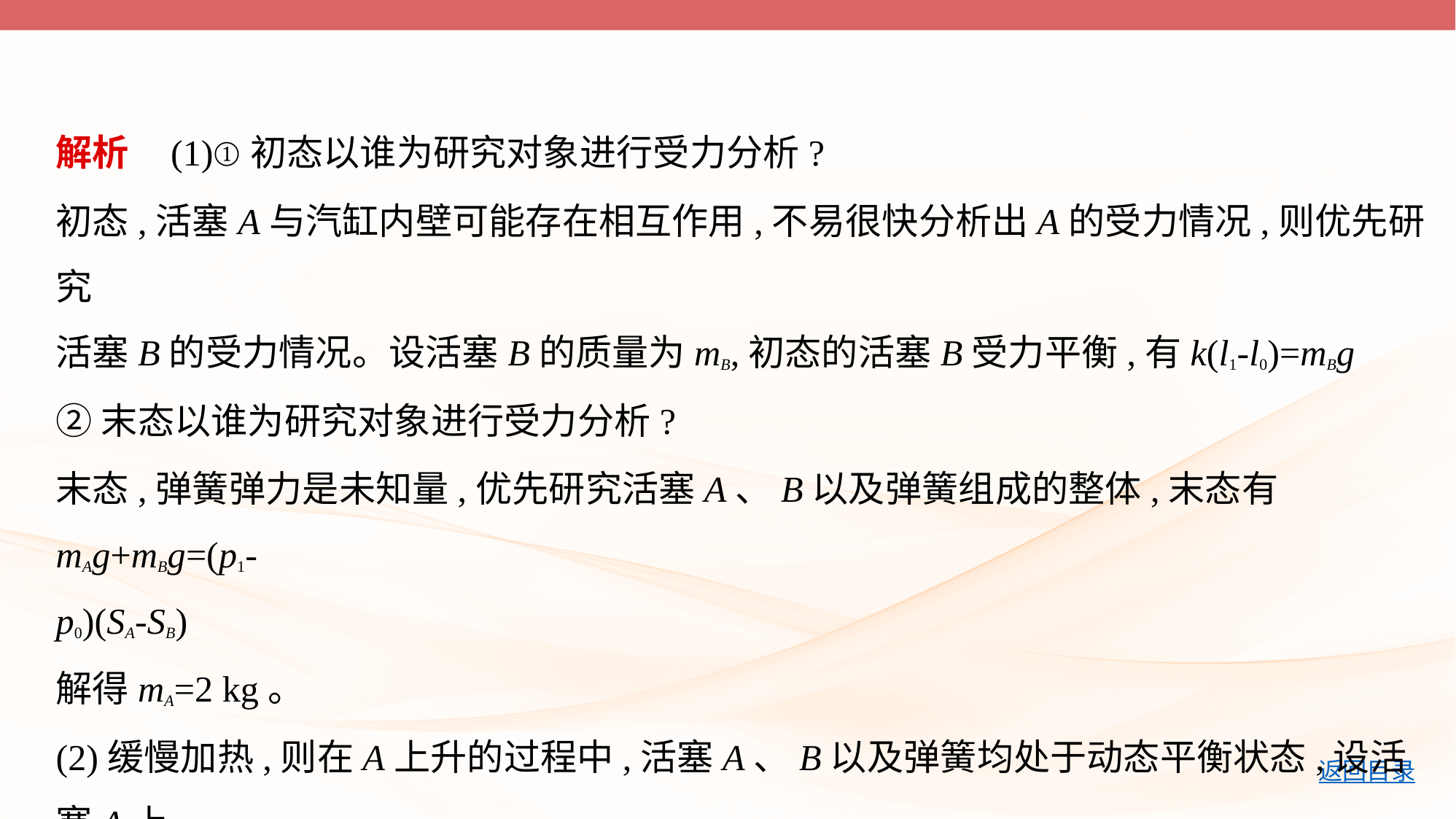

解析    (1)①初态以谁为研究对象进行受力分析?
初态,活塞A与汽缸内壁可能存在相互作用,不易很快分析出A的受力情况,则优先研究
活塞B的受力情况。设活塞B的质量为mB,初态的活塞B受力平衡,有k(l1-l0)=mBg
②末态以谁为研究对象进行受力分析?
末态,弹簧弹力是未知量,优先研究活塞A、B以及弹簧组成的整体,末态有mAg+mBg=(p1-
p0)(SA-SB)
解得mA=2 kg。
(2)缓慢加热,则在A上升的过程中,活塞A、B以及弹簧均处于动态平衡状态,设活塞A上